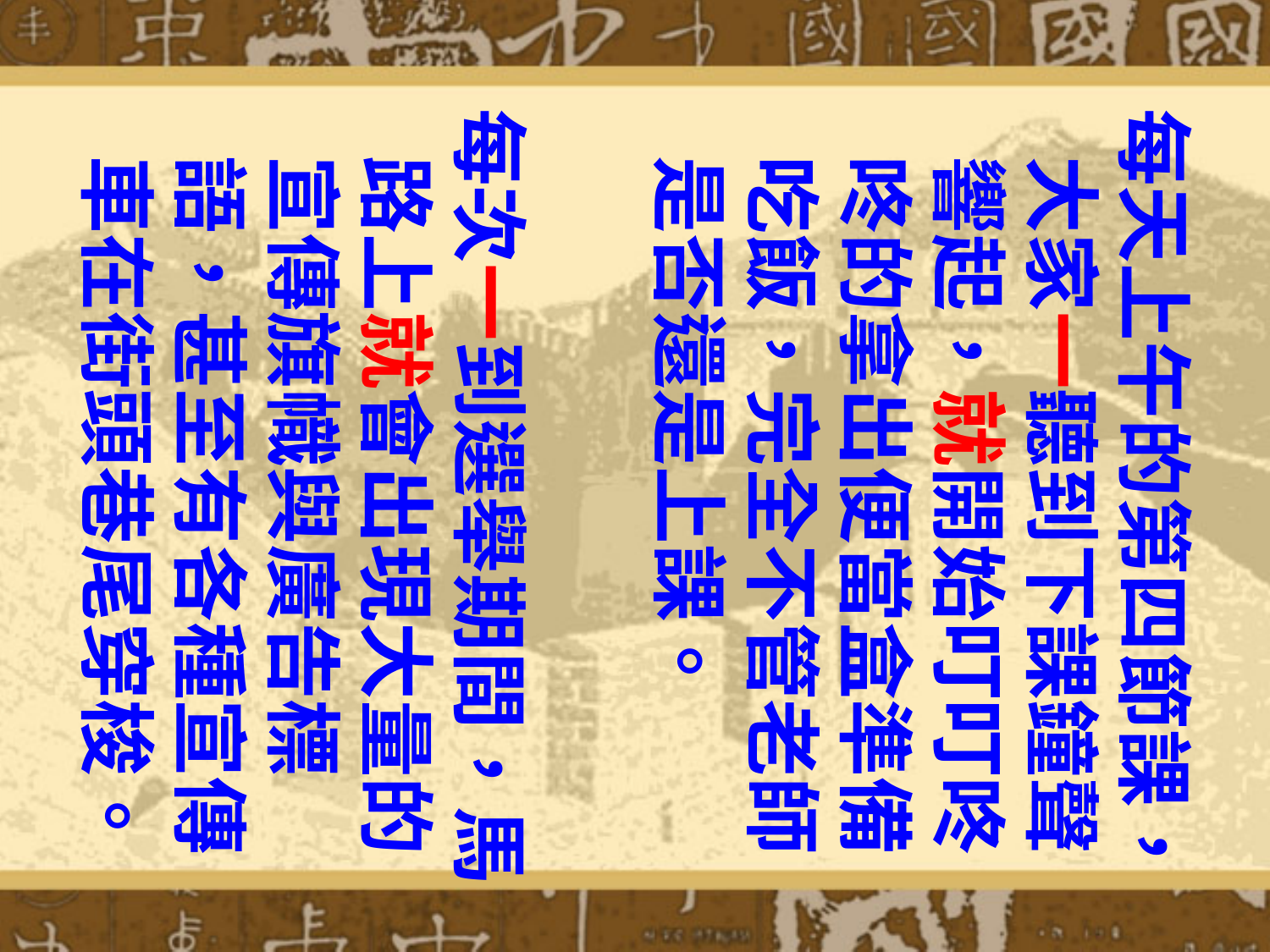

每次一到選舉期間，馬路上就會出現大量的宣傳旗幟與廣告標語，甚至有各種宣傳車在街頭巷尾穿梭。
每天上午的第四節課，大家一聽到下課鐘聲響起，就開始叮叮咚咚的拿出便當盒準備吃飯，完全不管老師是否還是上課。